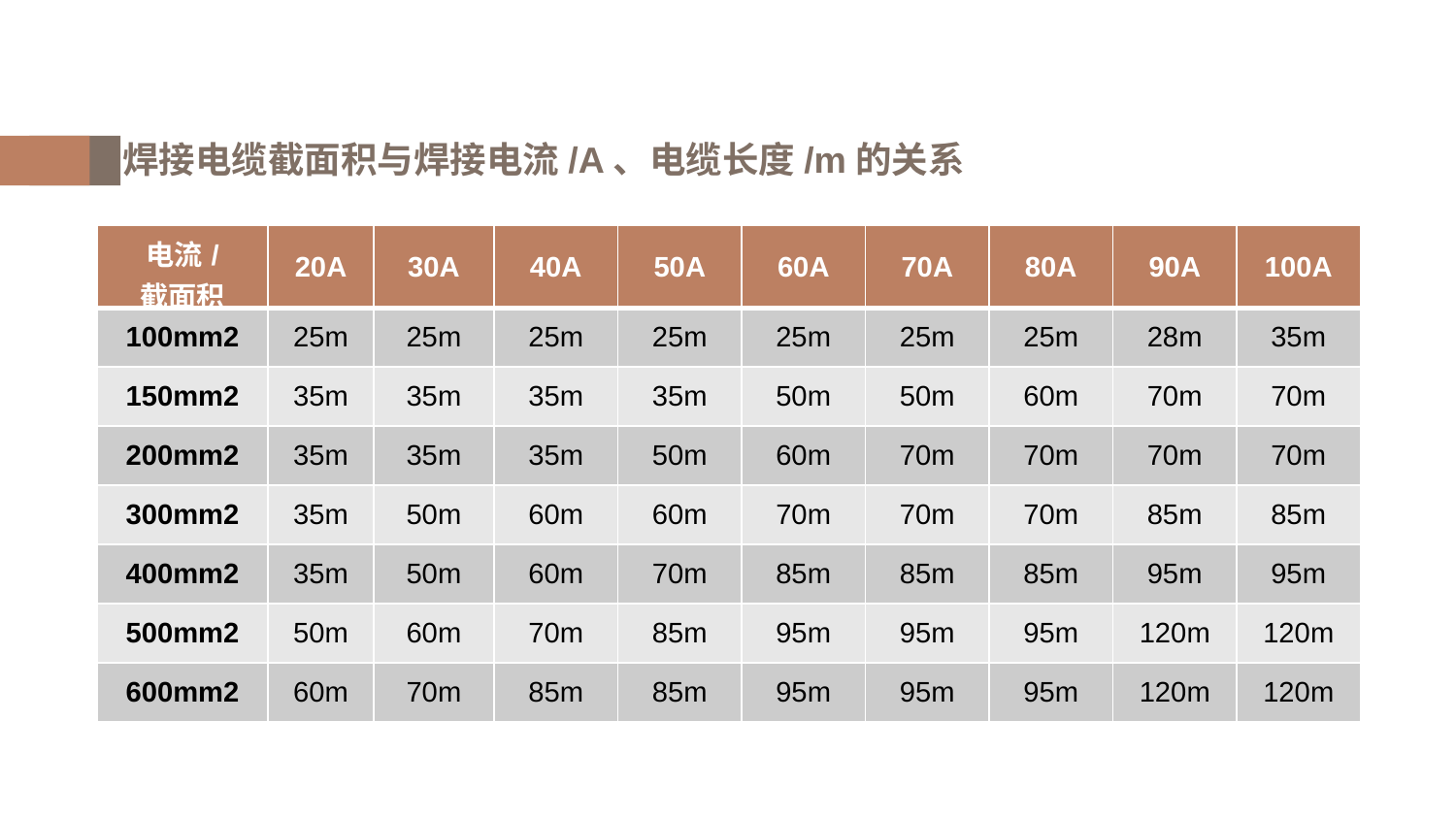

二、了解电焊机
焊接电缆截面积与焊接电流/A、电缆长度/m的关系

| 电流/ 截面积 | 20A | 30A | 40A | 50A | 60A | 70A | 80A | 90A | 100A |
| --- | --- | --- | --- | --- | --- | --- | --- | --- | --- |
| 100mm2 | 25m | 25m | 25m | 25m | 25m | 25m | 25m | 28m | 35m |
| 150mm2 | 35m | 35m | 35m | 35m | 50m | 50m | 60m | 70m | 70m |
| 200mm2 | 35m | 35m | 35m | 50m | 60m | 70m | 70m | 70m | 70m |
| 300mm2 | 35m | 50m | 60m | 60m | 70m | 70m | 70m | 85m | 85m |
| 400mm2 | 35m | 50m | 60m | 70m | 85m | 85m | 85m | 95m | 95m |
| 500mm2 | 50m | 60m | 70m | 85m | 95m | 95m | 95m | 120m | 120m |
| 600mm2 | 60m | 70m | 85m | 85m | 95m | 95m | 95m | 120m | 120m |